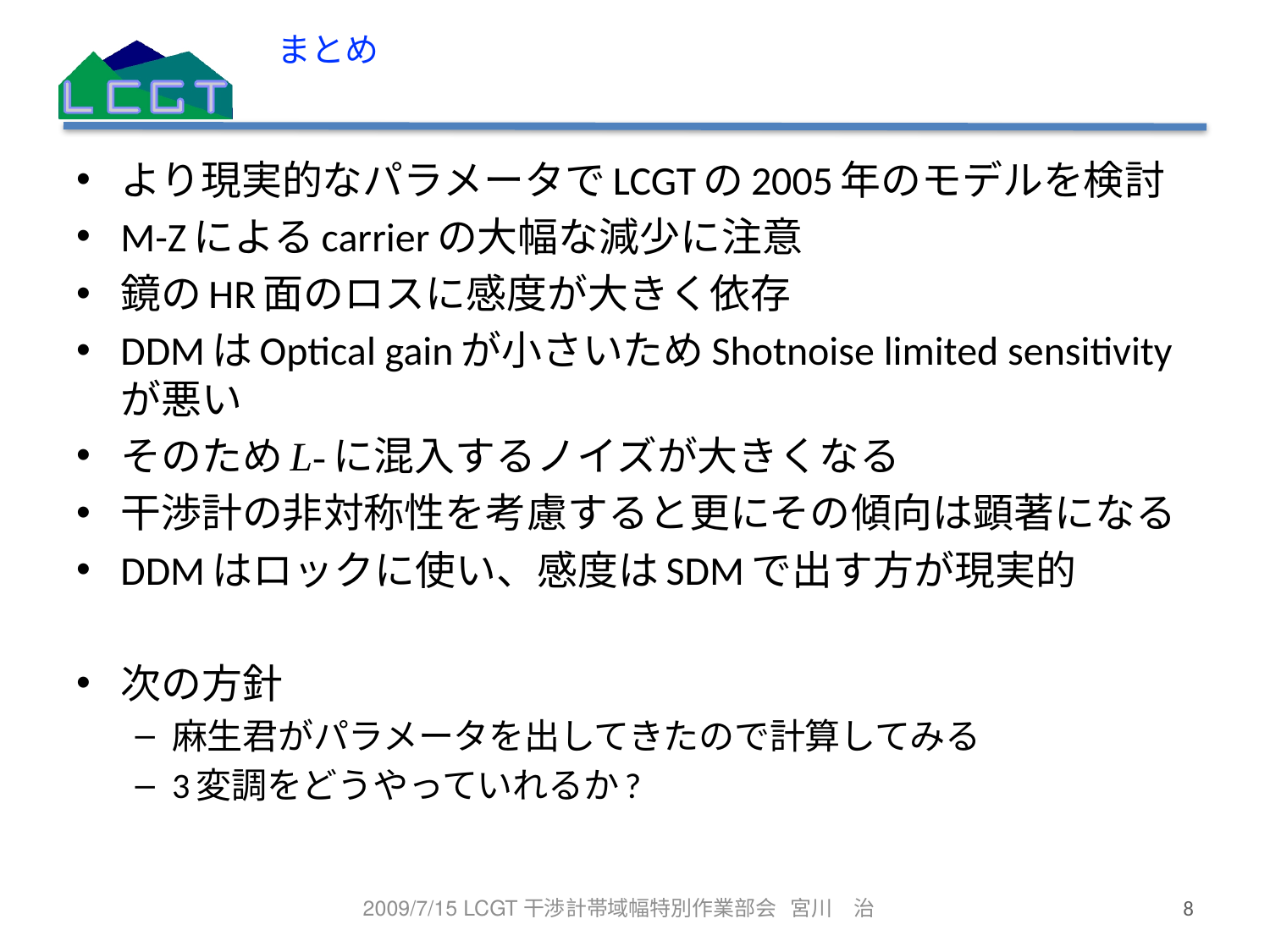

# まとめ
より現実的なパラメータでLCGTの2005年のモデルを検討
M-Zによるcarrierの大幅な減少に注意
鏡のHR面のロスに感度が大きく依存
DDMはOptical gainが小さいためShotnoise limited sensitivityが悪い
そのためL-に混入するノイズが大きくなる
干渉計の非対称性を考慮すると更にその傾向は顕著になる
DDMはロックに使い、感度はSDMで出す方が現実的

次の方針
麻生君がパラメータを出してきたので計算してみる
3変調をどうやっていれるか?
2009/7/15 LCGT干渉計帯域幅特別作業部会  宮川　治
8